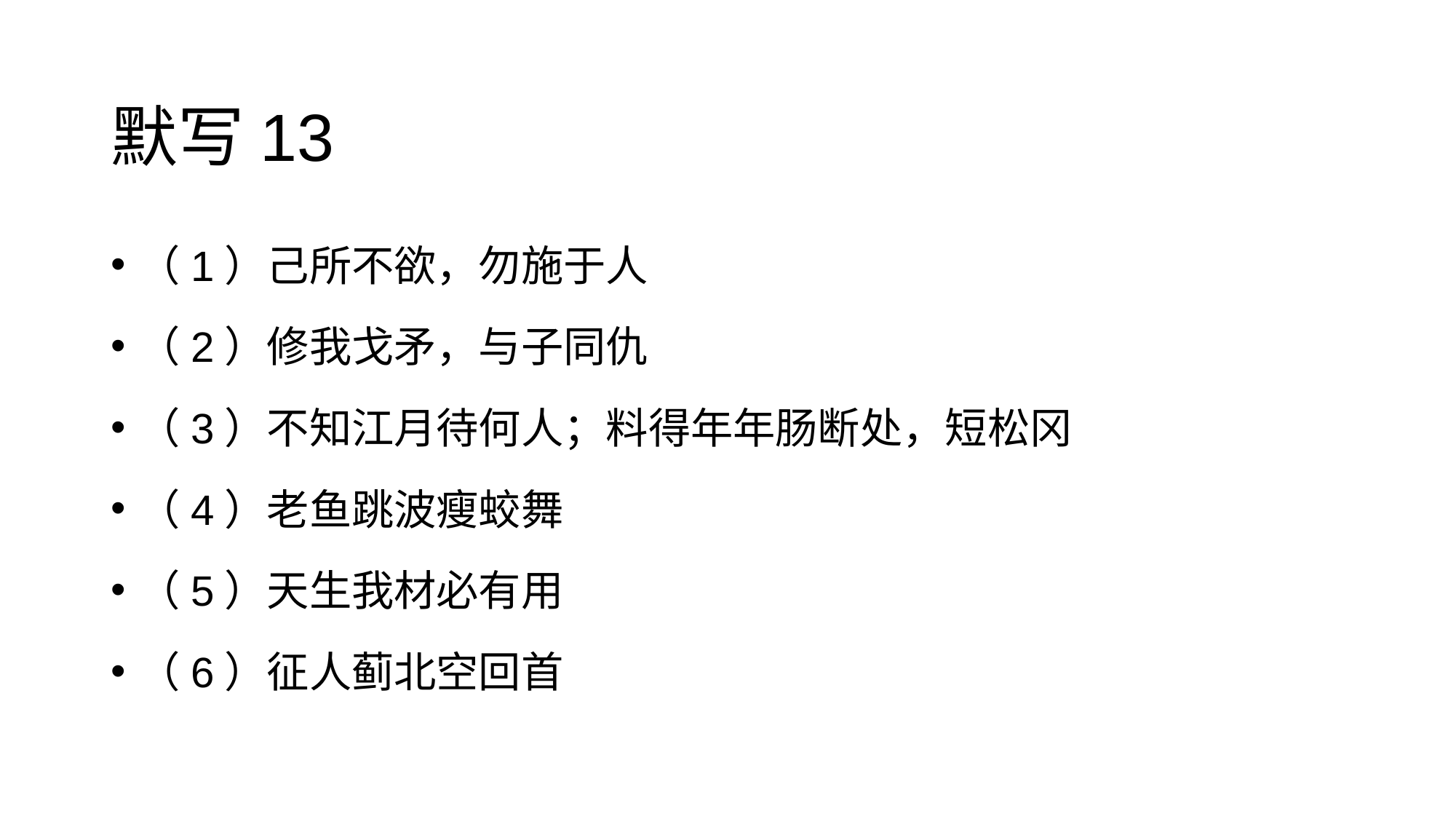

# 默写13
（1）己所不欲，勿施于人
（2）修我戈矛，与子同仇
（3）不知江月待何人；料得年年肠断处，短松冈
（4）老鱼跳波瘦蛟舞
（5）天生我材必有用
（6）征人蓟北空回首